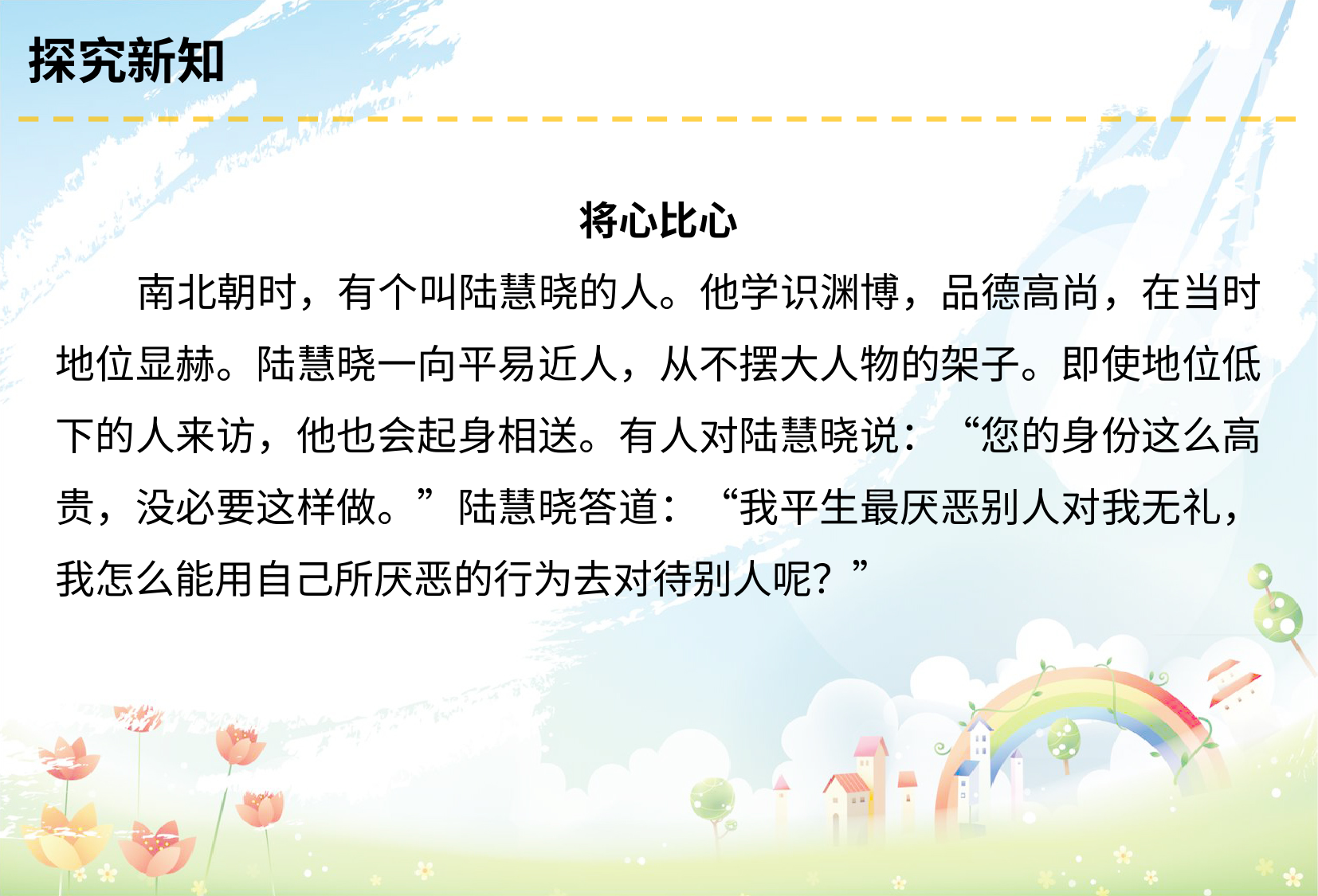

# 探究新知
将心比心
南北朝时，有个叫陆慧晓的人。他学识渊博，品德高尚，在当时地位显赫。陆慧晓一向平易近人，从不摆大人物的架子。即使地位低下的人来访，他也会起身相送。有人对陆慧晓说：“您的身份这么高贵，没必要这样做。”陆慧晓答道：“我平生最厌恶别人对我无礼，我怎么能用自己所厌恶的行为去对待别人呢？”